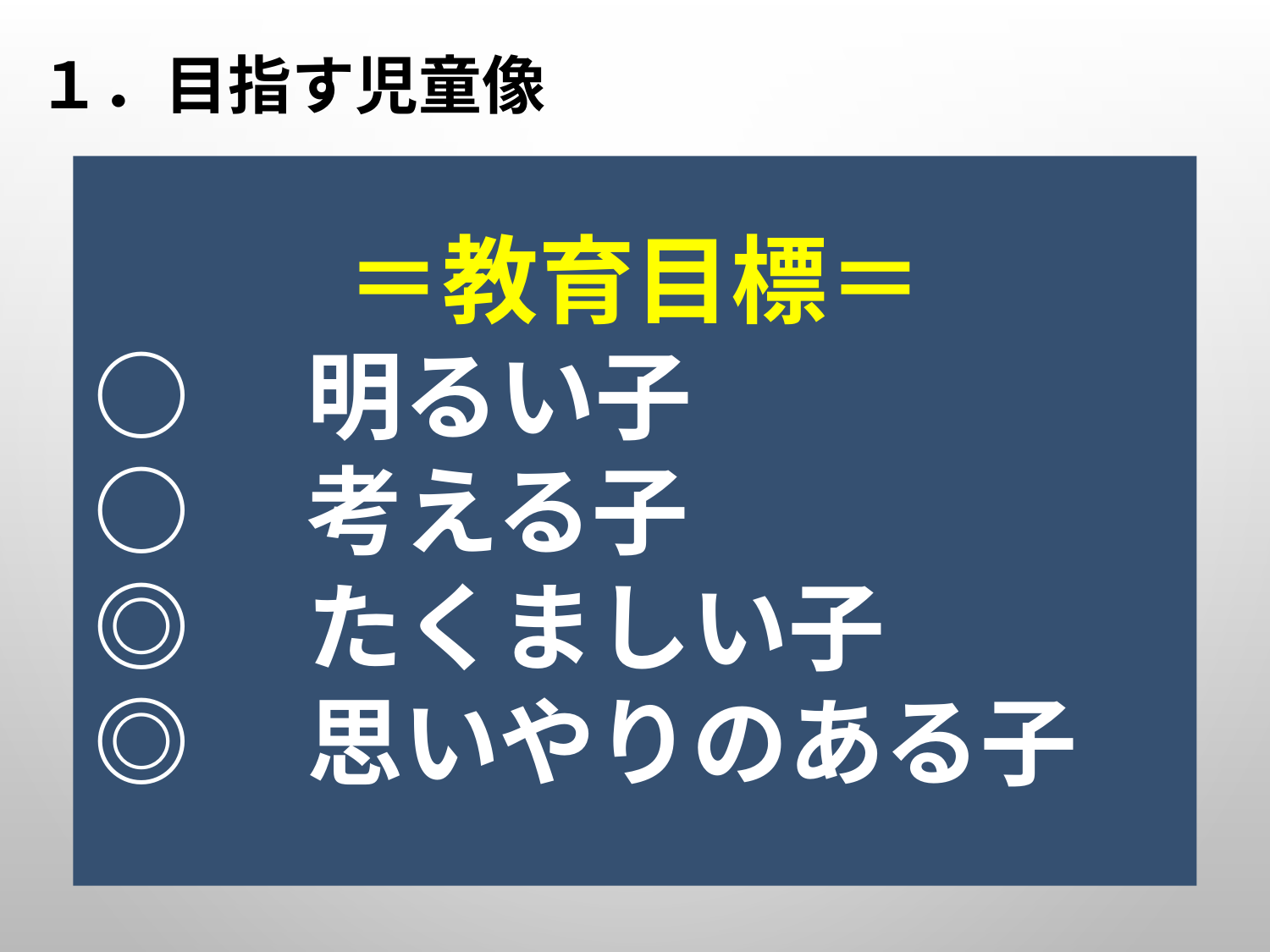

# １．目指す児童像
＝教育目標＝
○　明るい子
○　考える子
◎　たくましい子
◎　思いやりのある子